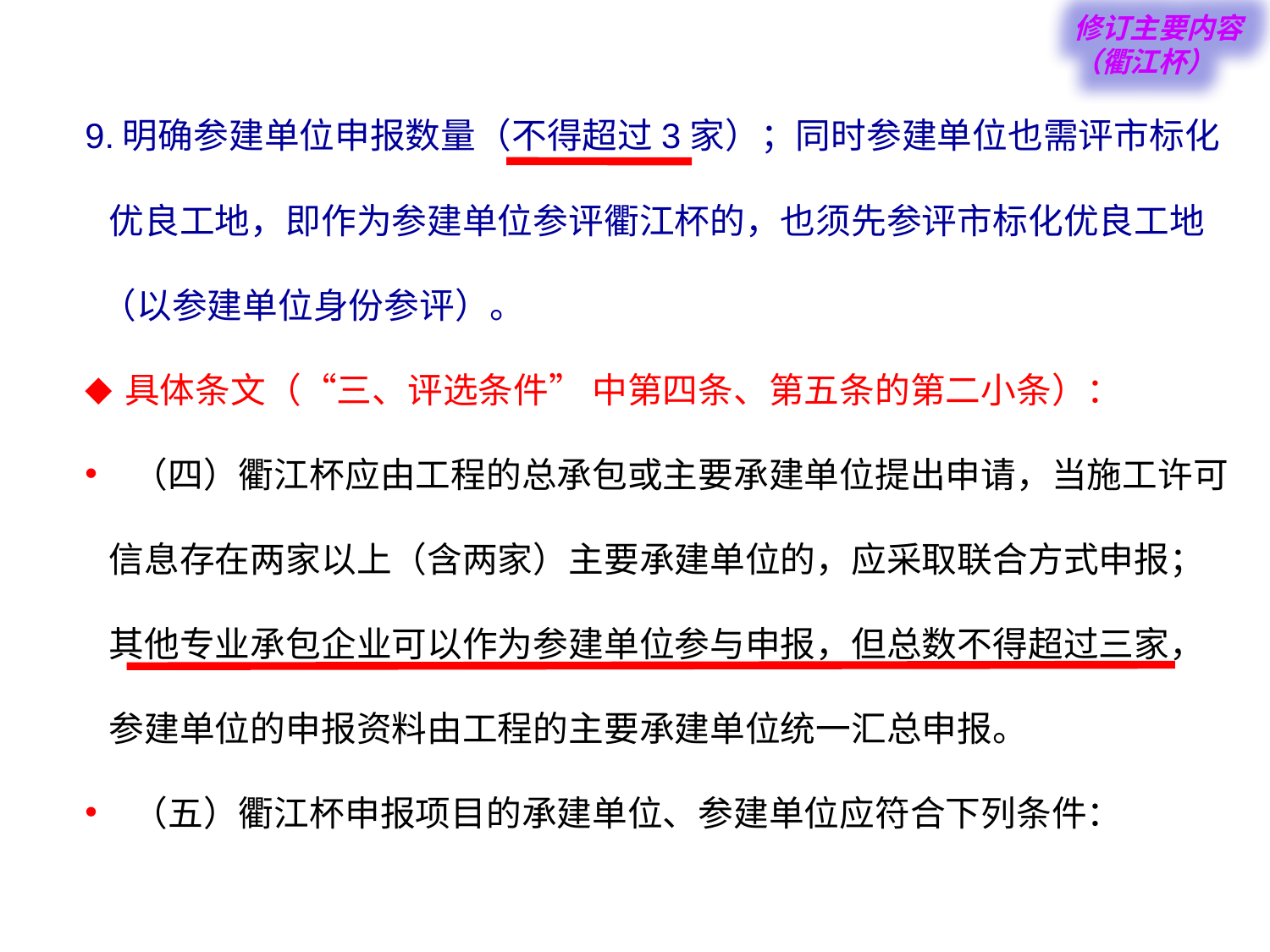

修订主要内容（衢江杯）
9.明确参建单位申报数量（不得超过3家）；同时参建单位也需评市标化
  优良工地，即作为参建单位参评衢江杯的，也须先参评市标化优良工地
 （以参建单位身份参评）。
具体条文（“三、评选条件” 中第四条、第五条的第二小条）：
（四）衢江杯应由工程的总承包或主要承建单位提出申请，当施工许可
  信息存在两家以上（含两家）主要承建单位的，应采取联合方式申报；
  其他专业承包企业可以作为参建单位参与申报，但总数不得超过三家，
  参建单位的申报资料由工程的主要承建单位统一汇总申报。
（五）衢江杯申报项目的承建单位、参建单位应符合下列条件：